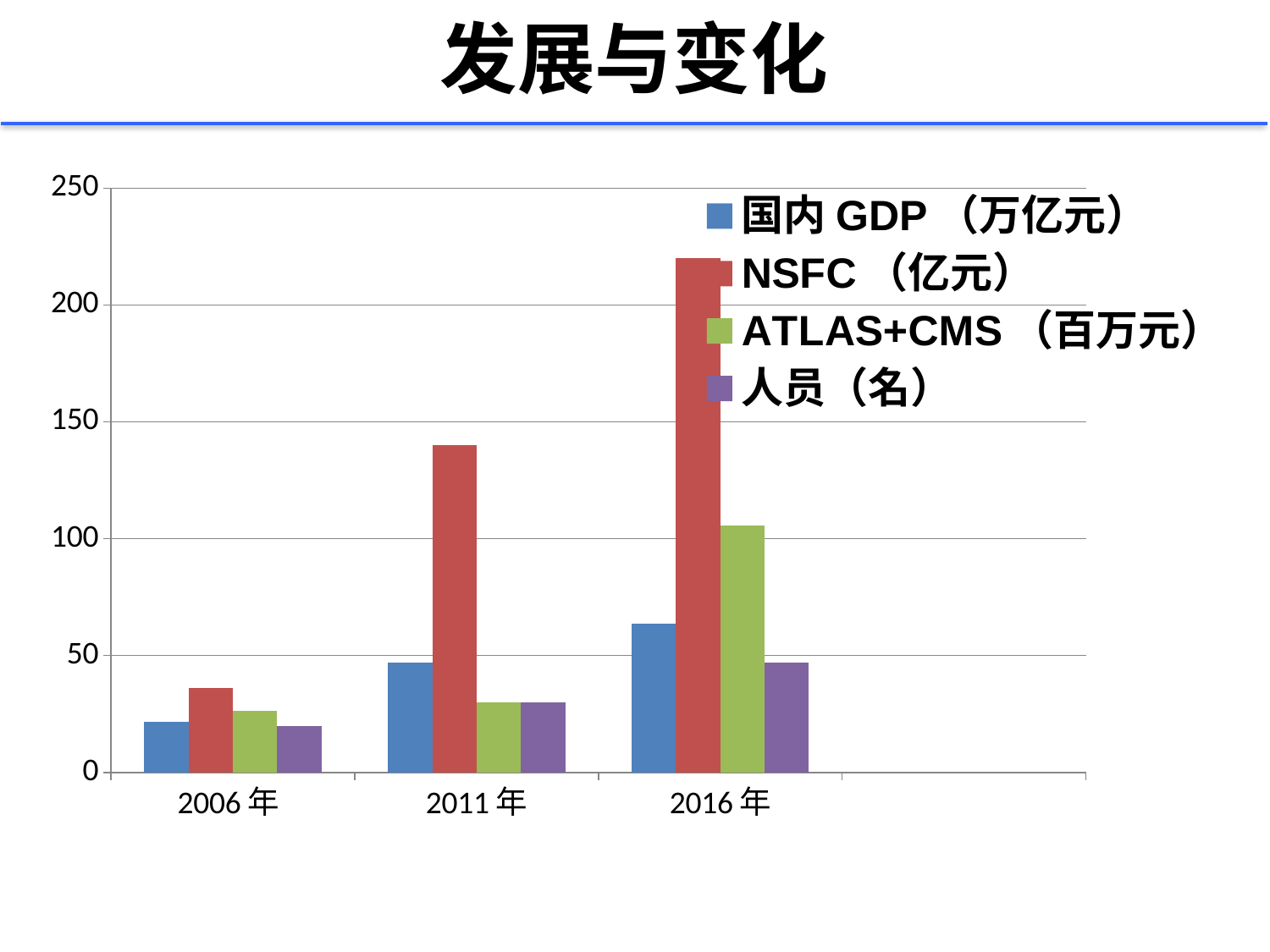

# 发展与变化

### Chart

| Category | 国内GDP（万亿元） | NSFC（亿元） | ATLAS+CMS（百万元） | 人员（名） |
|---|---|---|---|---|
| 2006年  | 21.6314 | 36.0 | 26.5 | 20.0 |
| 2011年 | 47.1564 | 140.0 | 30.0 | 30.0 |
| 2016年 | 63.646 | 220.0 | 105.75 | 47.0 |